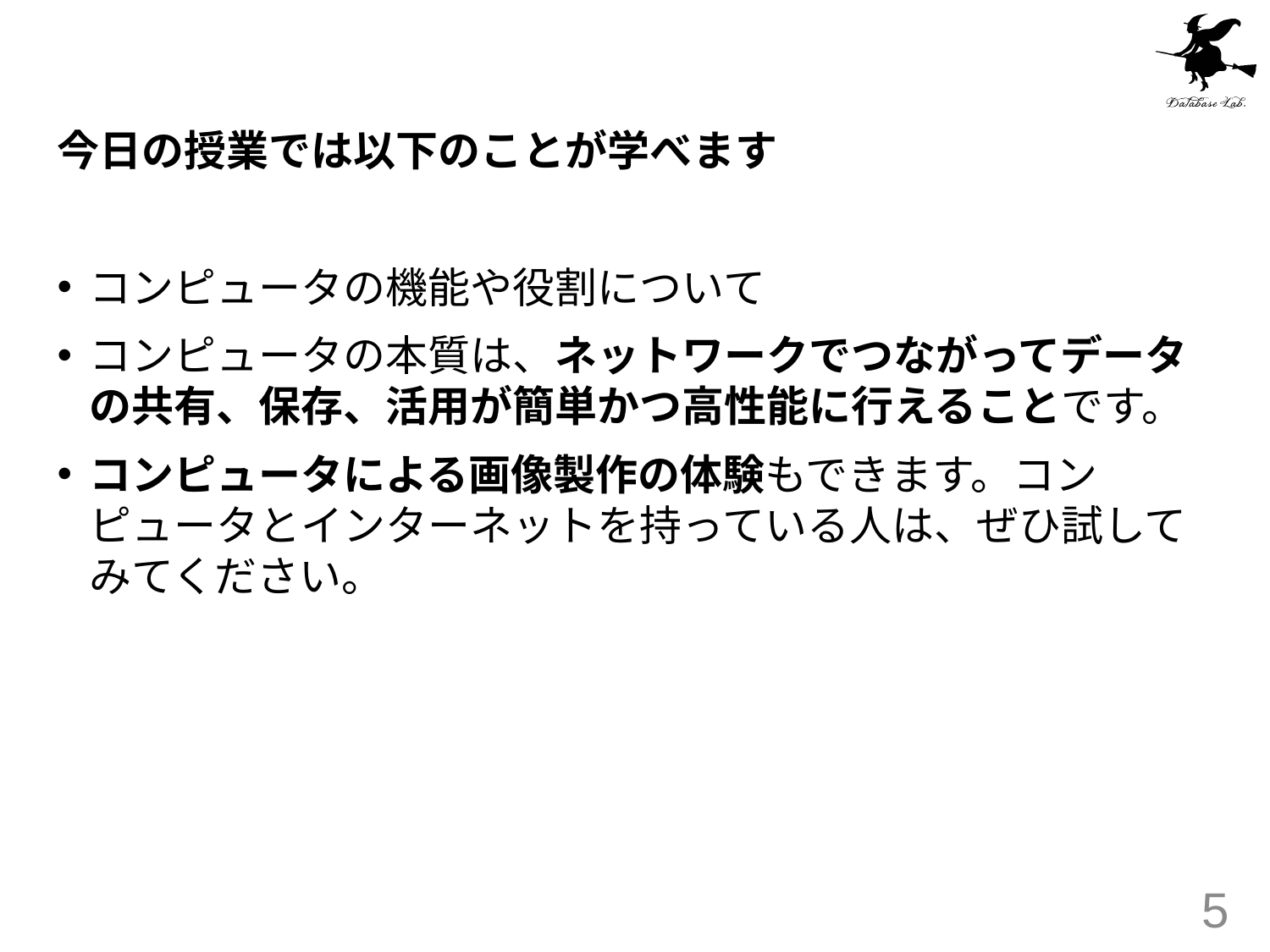

今日の授業では以下のことが学べます

コンピュータの機能や役割について
コンピュータの本質は、ネットワークでつながってデータの共有、保存、活用が簡単かつ高性能に行えることです。
コンピュータによる画像製作の体験もできます。コンピュータとインターネットを持っている人は、ぜひ試してみてください。

5